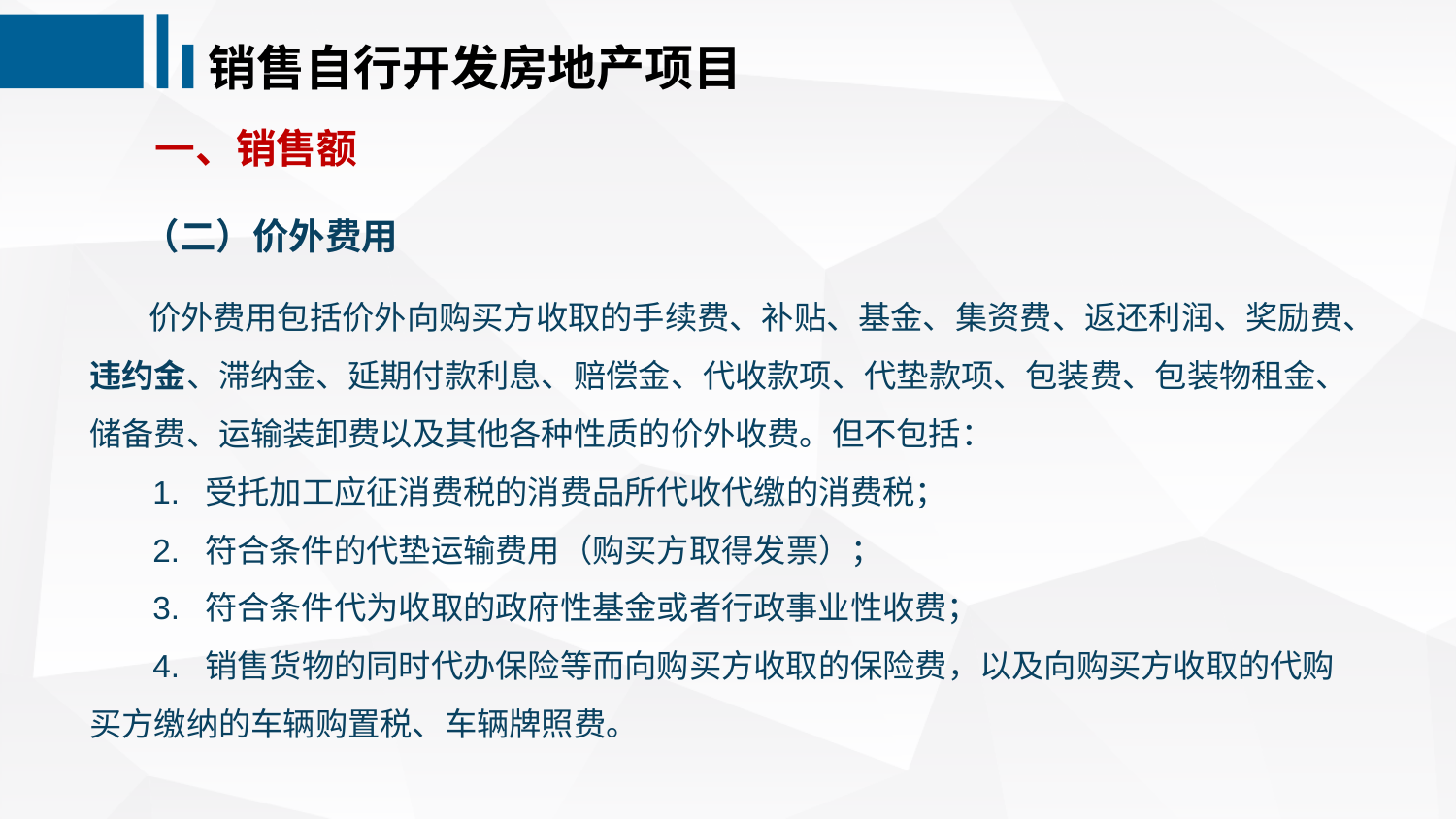

销售自行开发房地产项目
      一、销售额
      （二）价外费用
       价外费用包括价外向购买方收取的手续费、补贴、基金、集资费、返还利润、奖励费、违约金、滞纳金、延期付款利息、赔偿金、代收款项、代垫款项、包装费、包装物租金、储备费、运输装卸费以及其他各种性质的价外收费。但不包括：
       1.  受托加工应征消费税的消费品所代收代缴的消费税；
       2.  符合条件的代垫运输费用（购买方取得发票）；
       3.  符合条件代为收取的政府性基金或者行政事业性收费；
       4.  销售货物的同时代办保险等而向购买方收取的保险费，以及向购买方收取的代购买方缴纳的车辆购置税、车辆牌照费。
14